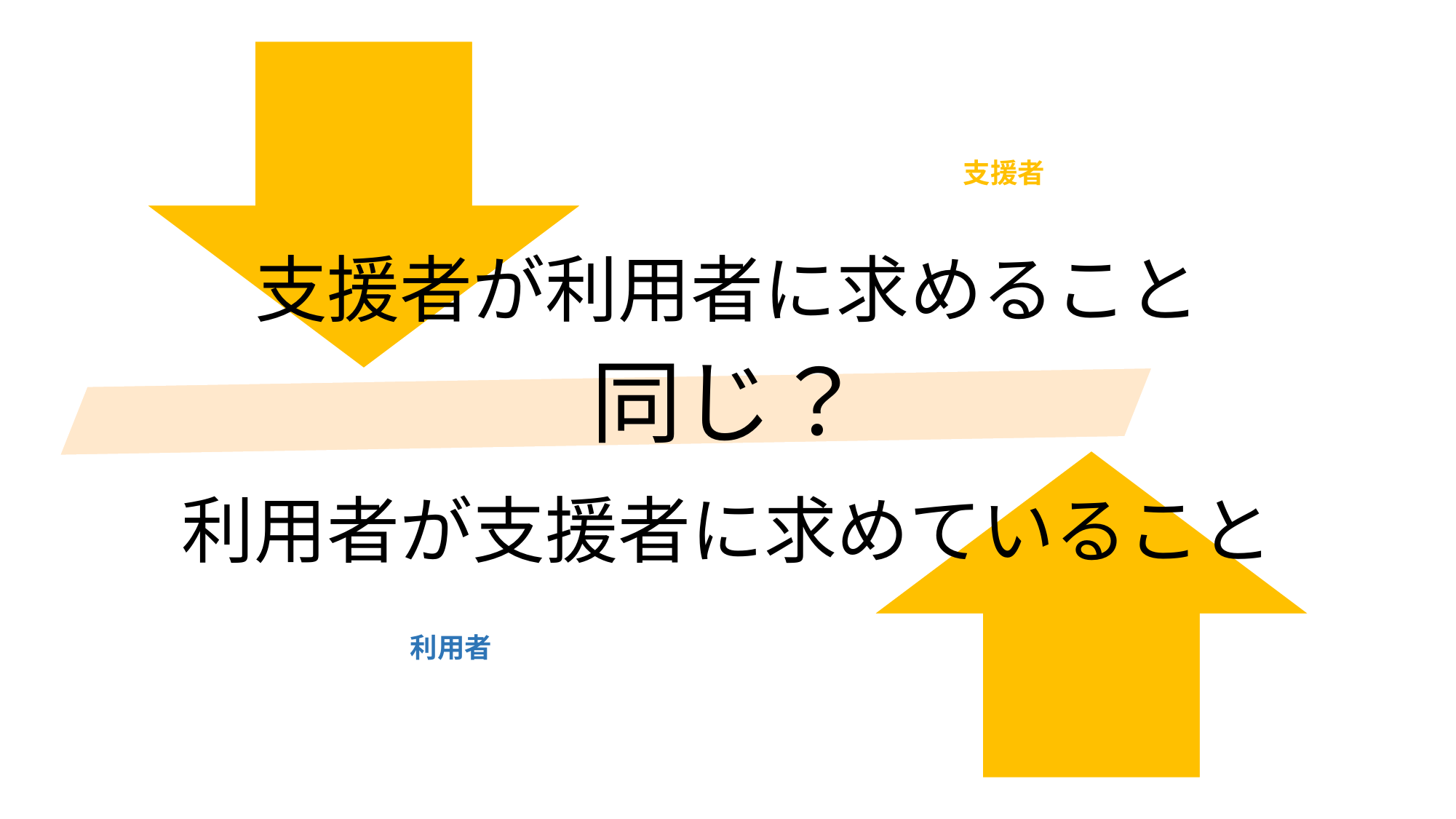

支援者
利用者
支援者が利用者に求めること
同じ？
利用者が支援者に求めていること